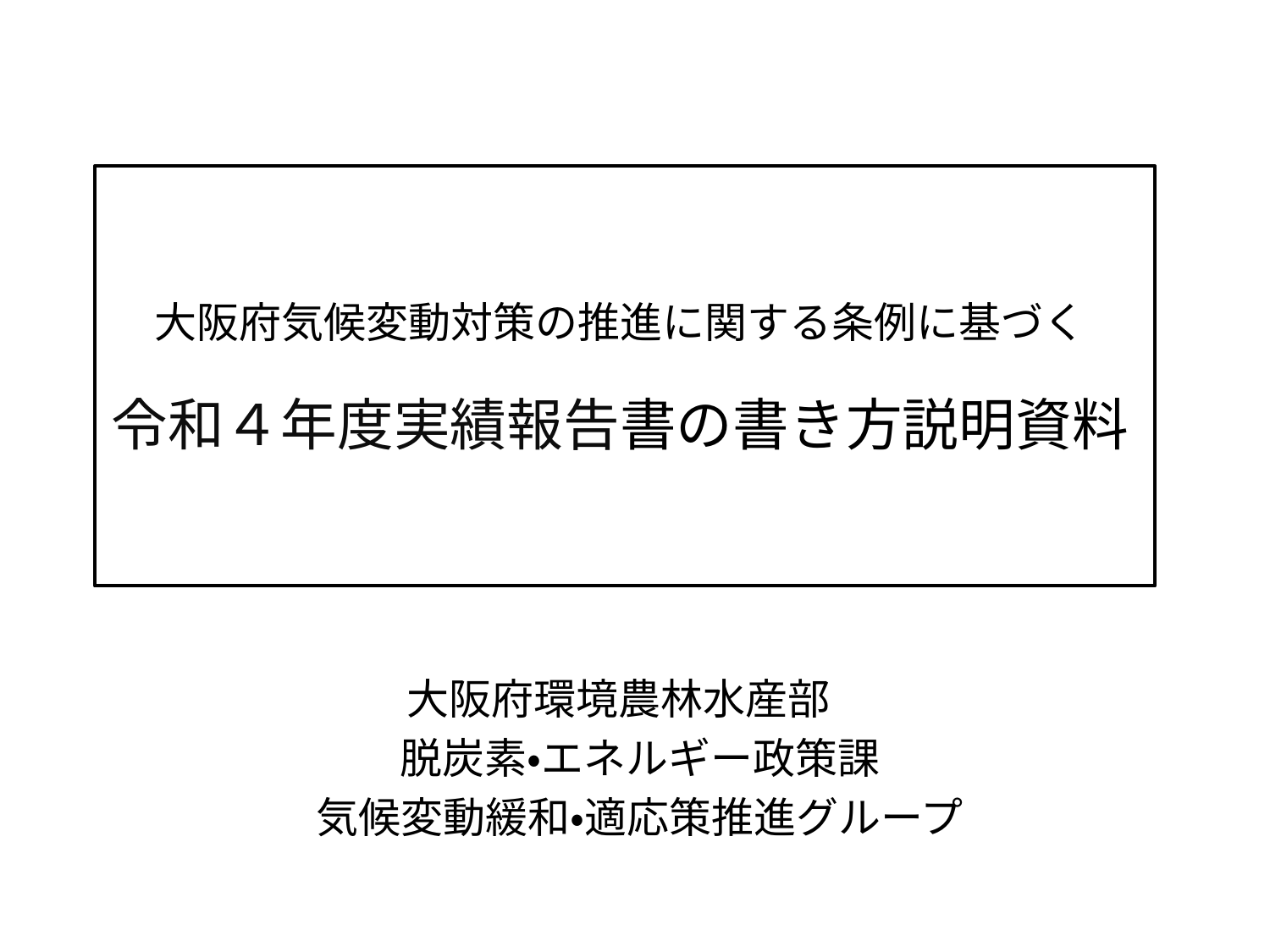

# 大阪府気候変動対策の推進に関する条例に基づく 令和４年度実績報告書の書き方説明資料
大阪府環境農林水産部
脱炭素・エネルギー政策課
気候変動緩和・適応策推進グループ